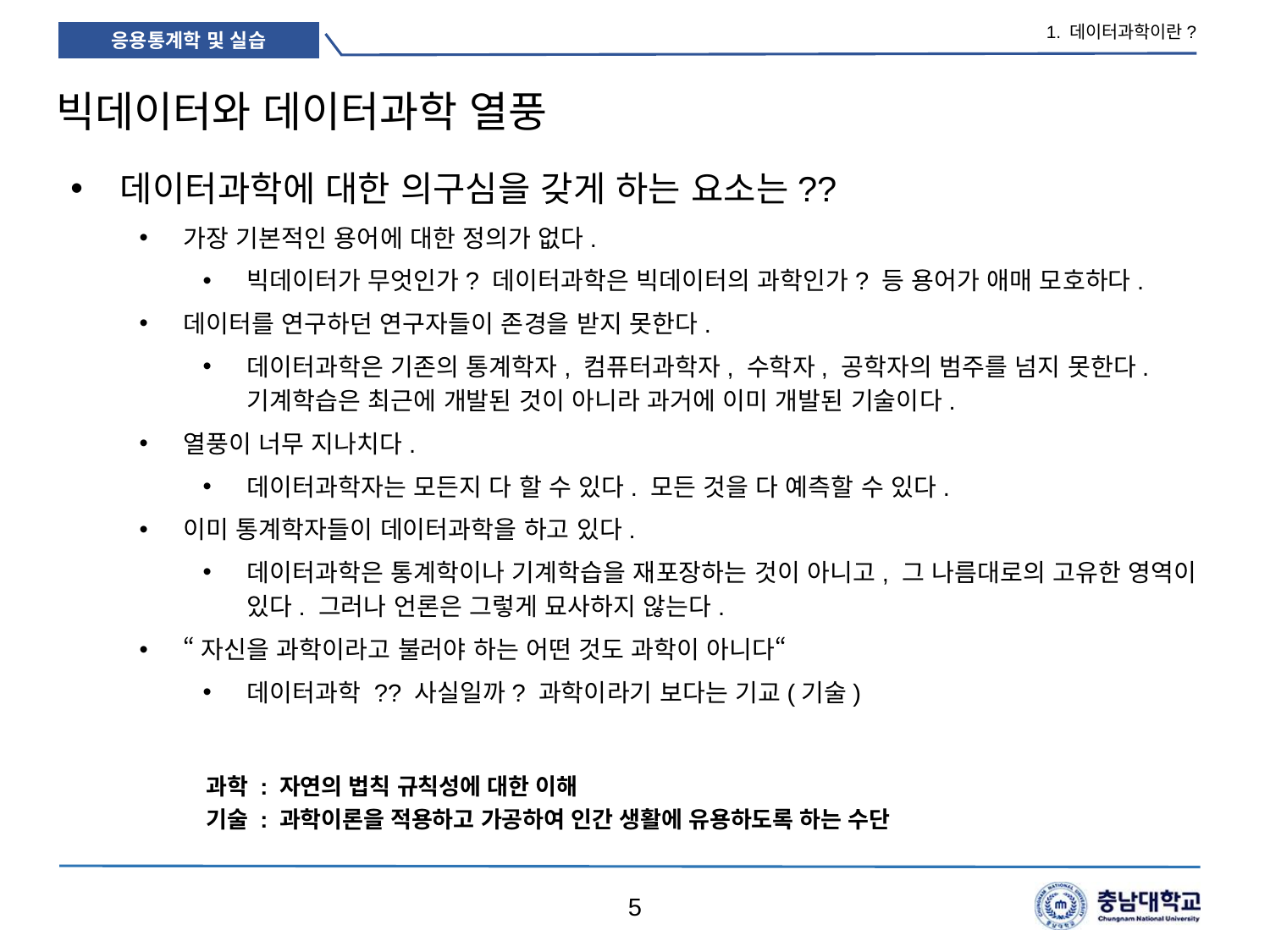

1. 데이터과학이란?
# 빅데이터와 데이터과학 열풍
데이터과학에 대한 의구심을 갖게 하는 요소는??
가장 기본적인 용어에 대한 정의가 없다.
빅데이터가 무엇인가? 데이터과학은 빅데이터의 과학인가? 등 용어가 애매 모호하다.
데이터를 연구하던 연구자들이 존경을 받지 못한다.
데이터과학은 기존의 통계학자, 컴퓨터과학자, 수학자, 공학자의 범주를 넘지 못한다. 기계학습은 최근에 개발된 것이 아니라 과거에 이미 개발된 기술이다.
열풍이 너무 지나치다.
데이터과학자는 모든지 다 할 수 있다. 모든 것을 다 예측할 수 있다.
이미 통계학자들이 데이터과학을 하고 있다.
데이터과학은 통계학이나 기계학습을 재포장하는 것이 아니고, 그 나름대로의 고유한 영역이 있다. 그러나 언론은 그렇게 묘사하지 않는다.
“자신을 과학이라고 불러야 하는 어떤 것도 과학이 아니다“
데이터과학 ?? 사실일까? 과학이라기 보다는 기교(기술)
과학 : 자연의 법칙 규칙성에 대한 이해
기술 : 과학이론을 적용하고 가공하여 인간 생활에 유용하도록 하는 수단
5